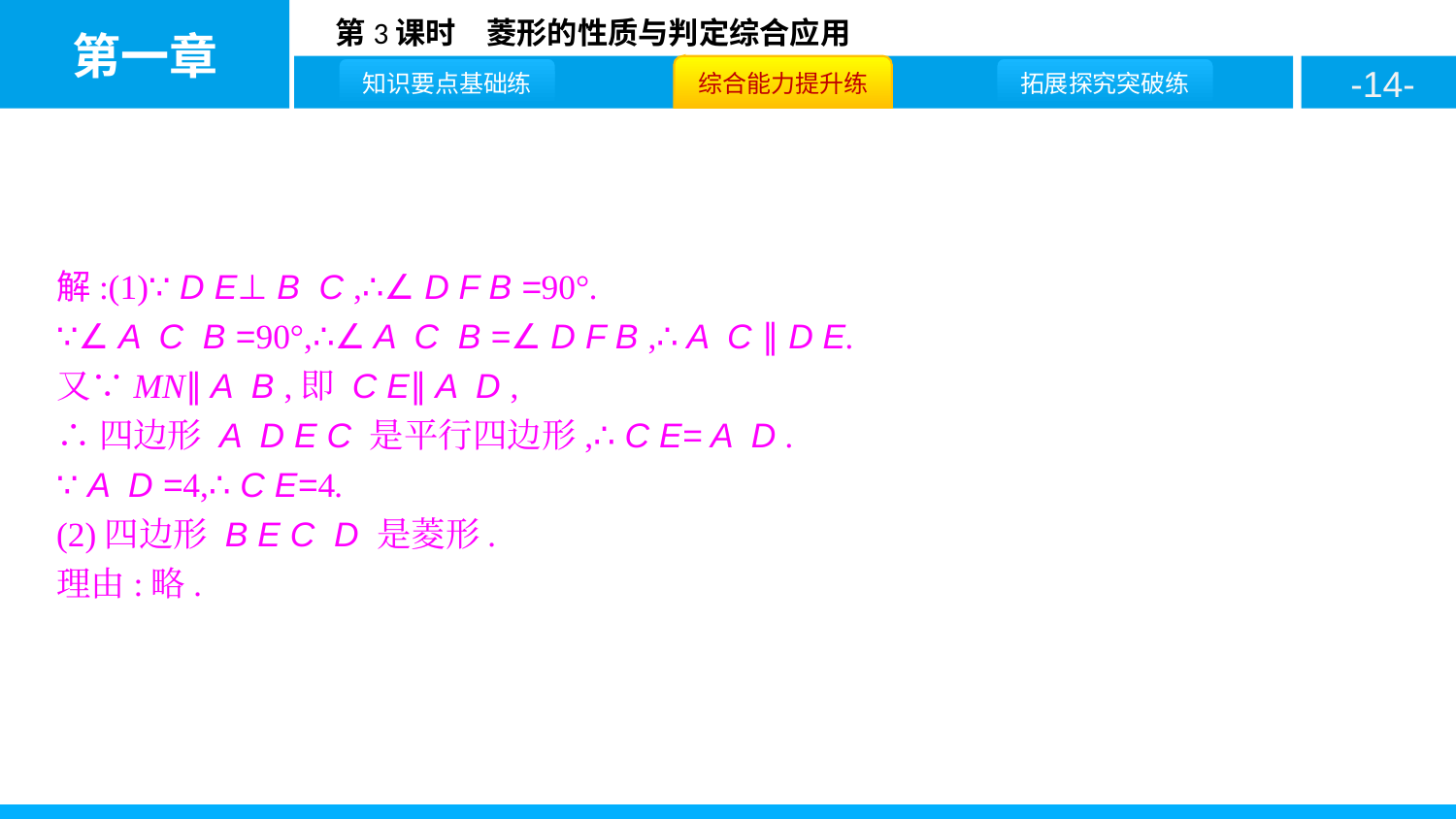

解:(1)∵ D E⊥ B  C ,∴∠ D F B =90°.
∵∠ A  C  B =90°,∴∠ A  C  B =∠ D F B ,∴ A  C ∥ D E.
又∵MN∥ A  B ,即 C E∥ A  D ,
∴四边形 A  D E C 是平行四边形,∴ C E= A  D .
∵ A  D =4,∴ C E=4.
(2)四边形 B E C  D 是菱形.
理由:略.